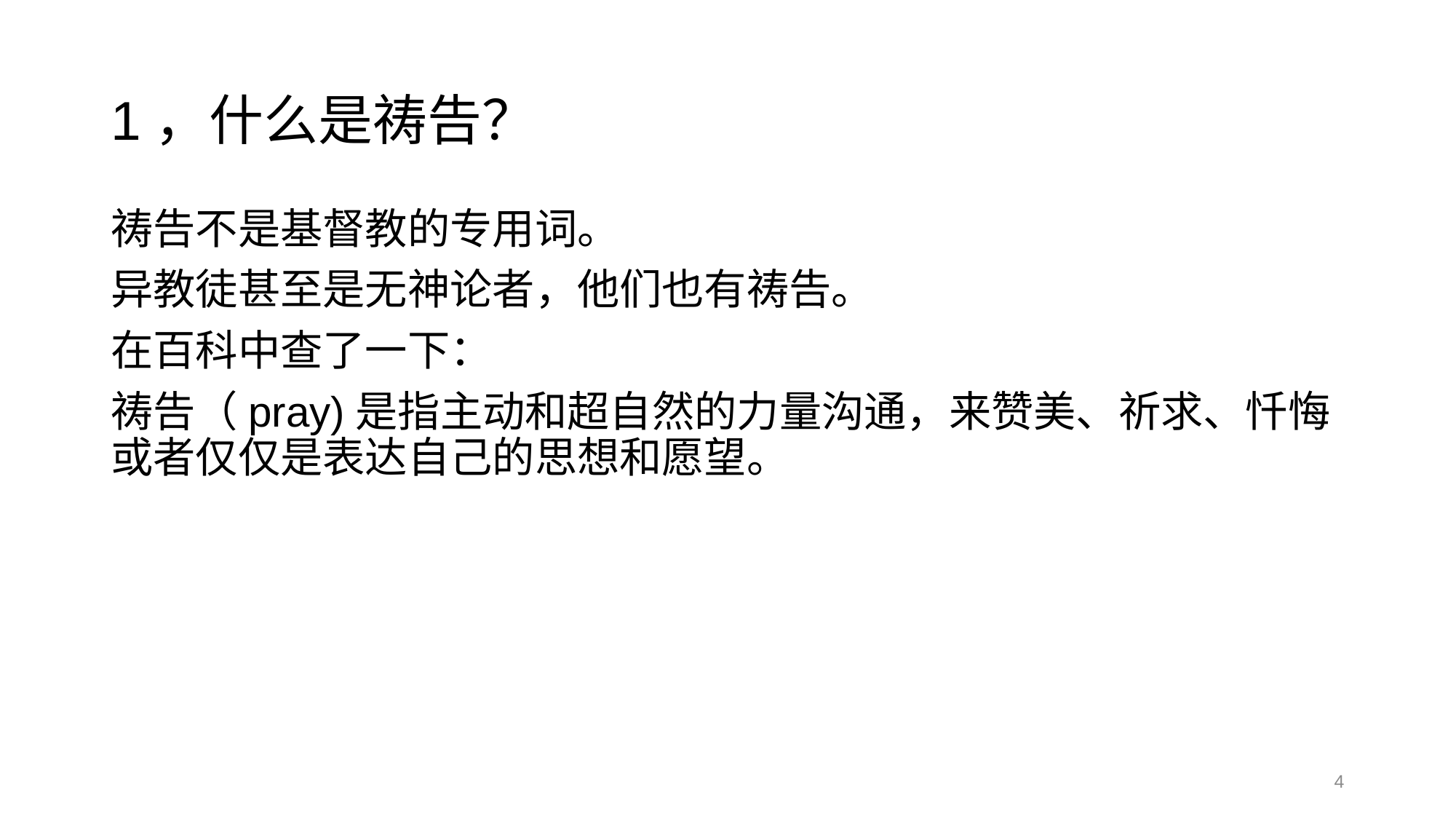

# 1，什么是祷告？
祷告不是基督教的专用词。
异教徒甚至是无神论者，他们也有祷告。
在百科中查了一下：
祷告（pray)是指主动和超自然的力量沟通，来赞美、祈求、忏悔或者仅仅是表达自己的思想和愿望。
4